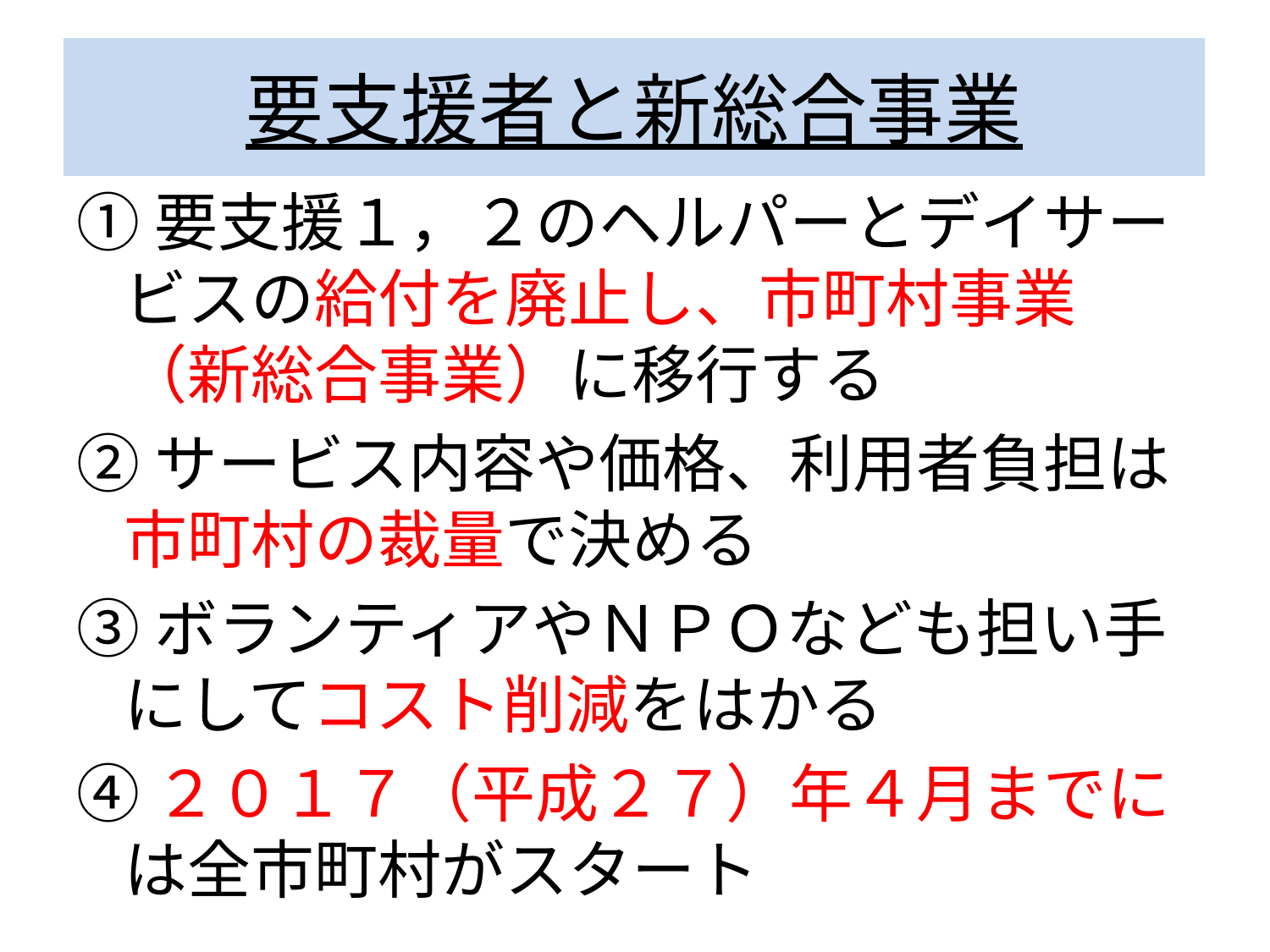

# 要支援者と新総合事業
①要支援１，２のヘルパーとデイサービスの給付を廃止し、市町村事業（新総合事業）に移行する
②サービス内容や価格、利用者負担は市町村の裁量で決める
③ボランティアやＮＰＯなども担い手にしてコスト削減をはかる
④２０１７（平成２７）年４月までには全市町村がスタート